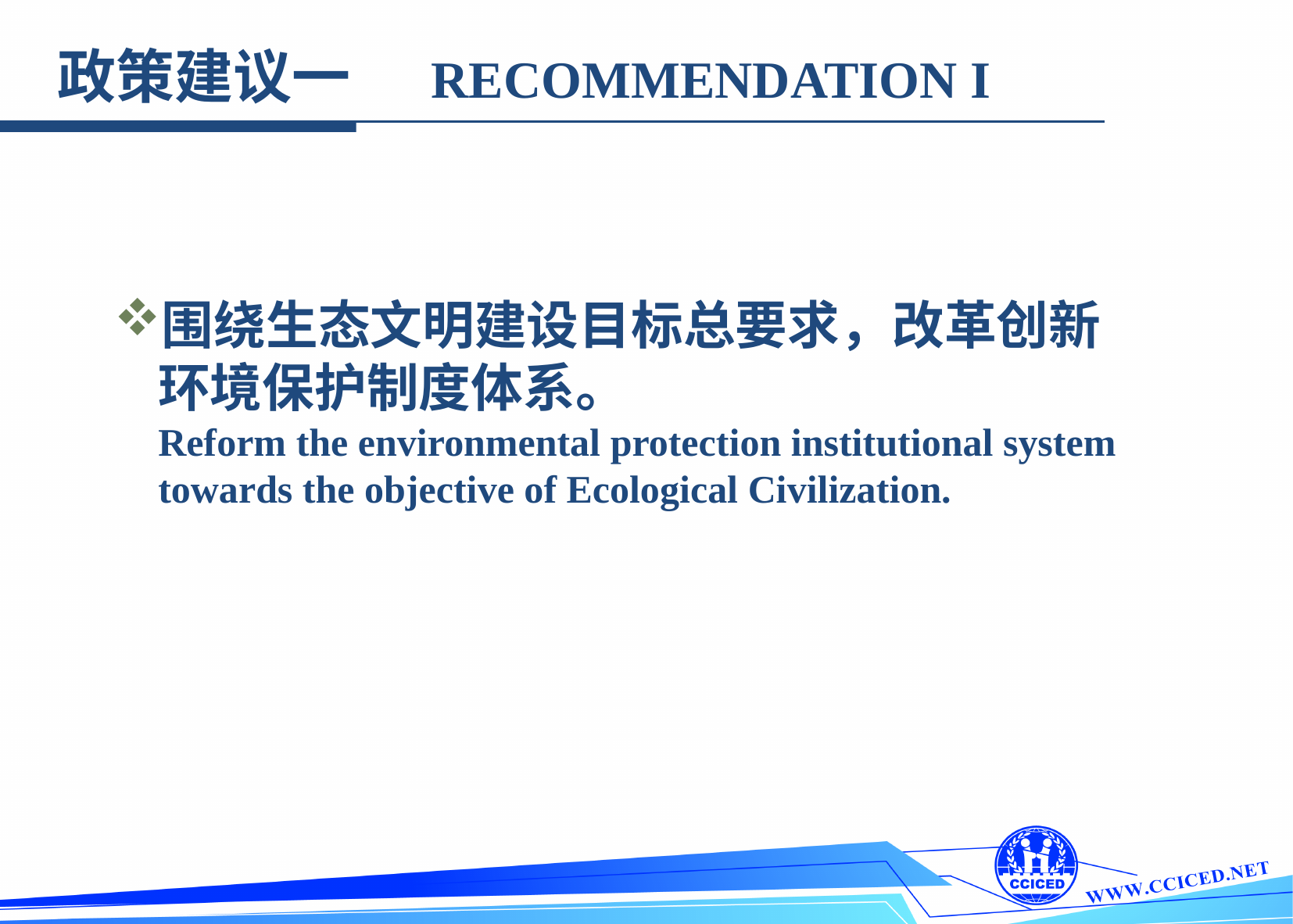

政策建议一     RECOMMENDATION I
围绕生态文明建设目标总要求，改革创新
环境保护制度体系。
Reform the environmental protection institutional system towards the objective of Ecological Civilization.